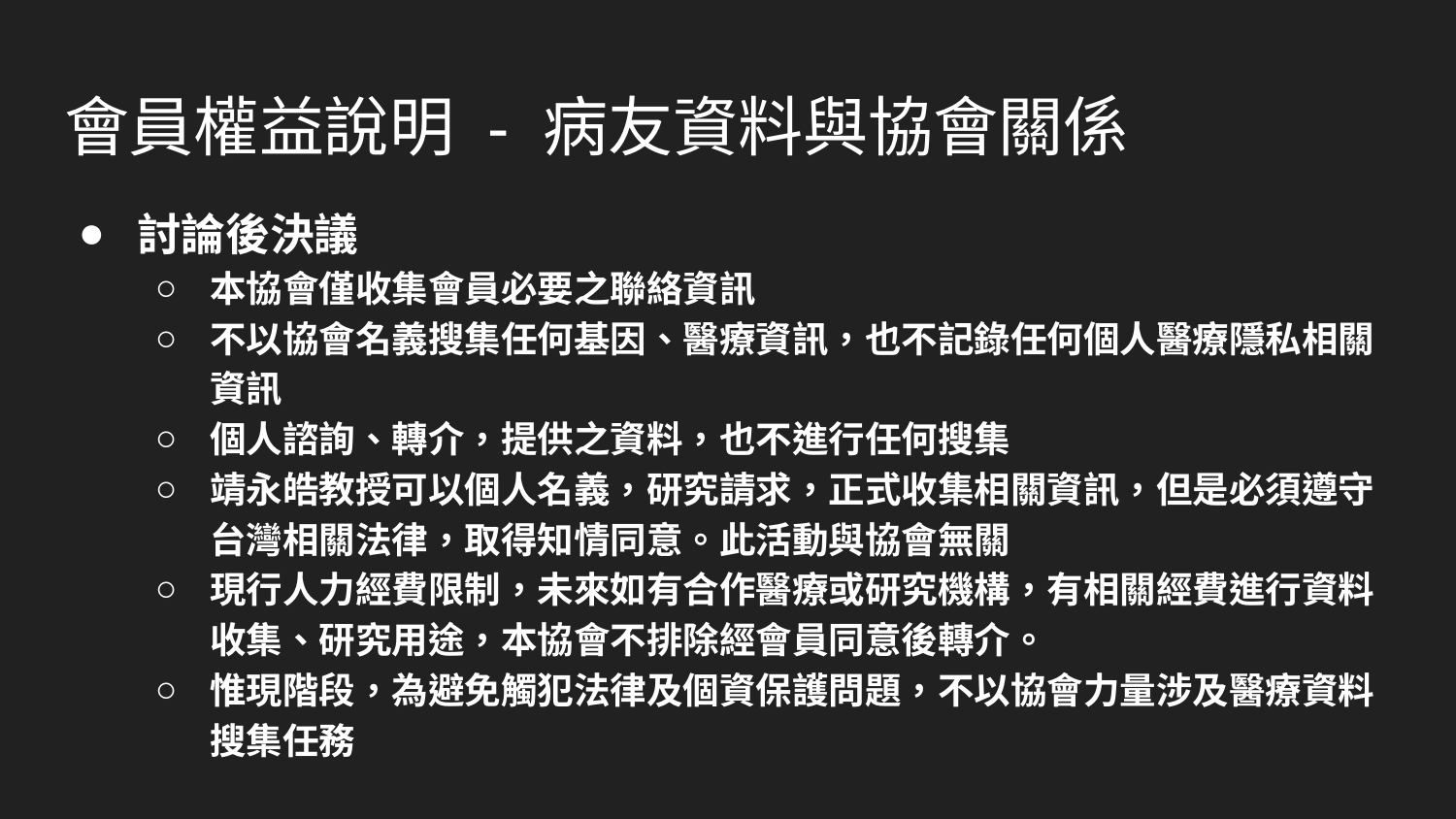

# 會員權益說明 - 病友資料與協會關係
討論後決議
本協會僅收集會員必要之聯絡資訊
不以協會名義搜集任何基因、醫療資訊，也不記錄任何個人醫療隱私相關資訊
個人諮詢、轉介，提供之資料，也不進行任何搜集
靖永皓教授可以個人名義，研究請求，正式收集相關資訊，但是必須遵守台灣相關法律，取得知情同意。此活動與協會無關
現行人力經費限制，未來如有合作醫療或研究機構，有相關經費進行資料收集、研究用途，本協會不排除經會員同意後轉介。
惟現階段，為避免觸犯法律及個資保護問題，不以協會力量涉及醫療資料搜集任務